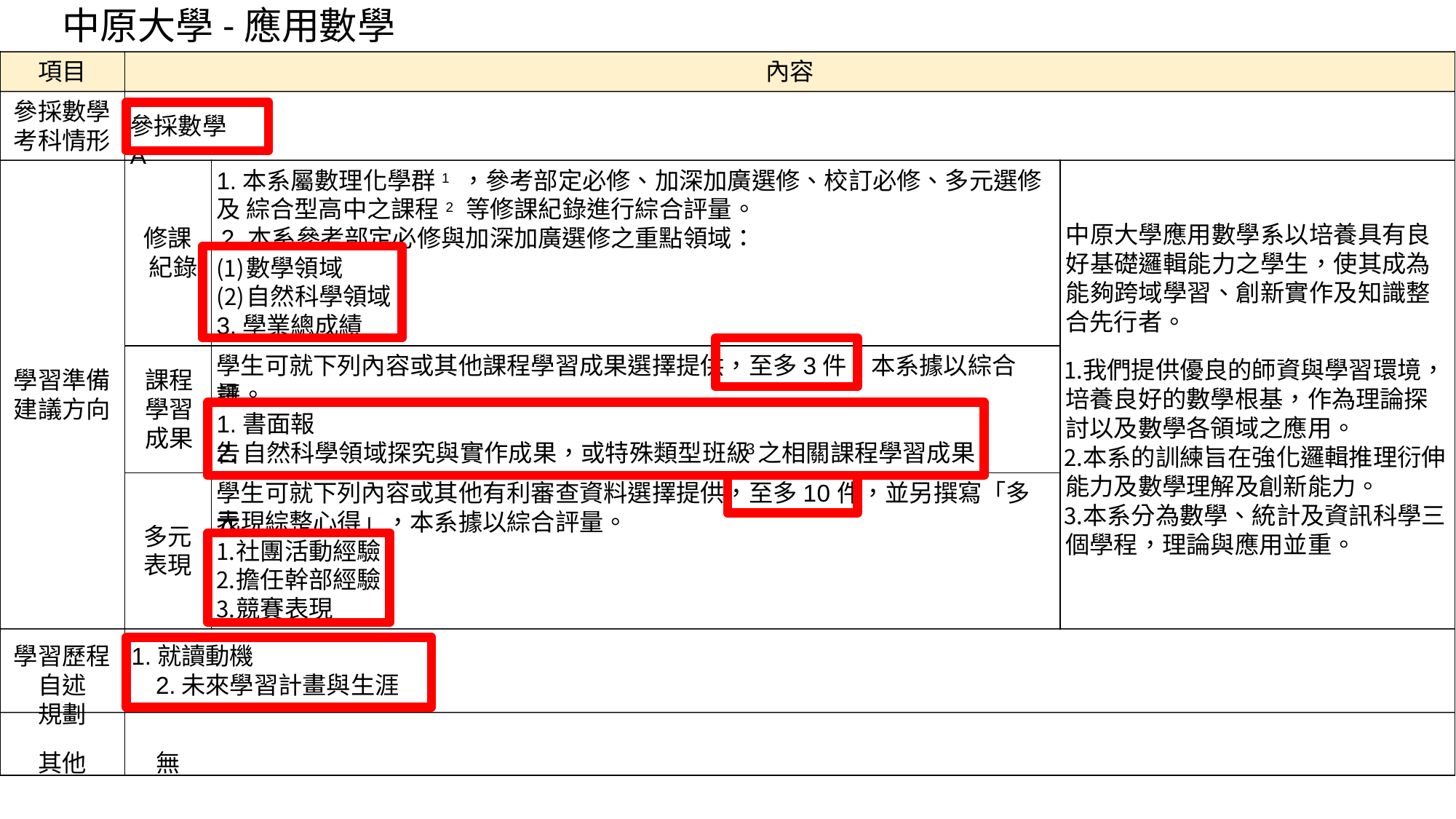

# 中原大學-應用數學系

項目
內容
參採數學
考科情形

參採數學A
1.本系屬數理化學群1 ，參考部定必修、加深加廣選修、校訂必修、多元選修及 綜合型高中之課程2 等修課紀錄進行綜合評量。
修課	2.本系參考部定必修與加深加廣選修之重點領域： 紀錄
中原大學應用數學系以培養具有良 好基礎邏輯能力之學生，使其成為 能夠跨域學習、創新實作及知識整 合先行者。

我們提供優良的師資與學習環境， 培養良好的數學根基，作為理論探 討以及數學各領域之應用。
本系的訓練旨在強化邏輯推理衍伸 能力及數學理解及創新能力。
本系分為數學、統計及資訊科學三 個學程，理論與應用並重。
數學領域
自然科學領域
3.學業總成績
學生可就下列內容或其他課程學習成果選擇提供，至多3件，本系據以綜合評
學習準備	課程
建議方向	學習
成果
量。
1.書面報告
2.自然科學領域探究與實作成果，或特殊類型班級 之相關課程學習成果
3
學生可就下列內容或其他有利審查資料選擇提供，至多10件，並另撰寫「多元
表現綜整心得」，本系據以綜合評量。
多元 表現
社團活動經驗
擔任幹部經驗
競賽表現
學習歷程	1.就讀動機
自述	2.未來學習計畫與生涯規劃

其他	無